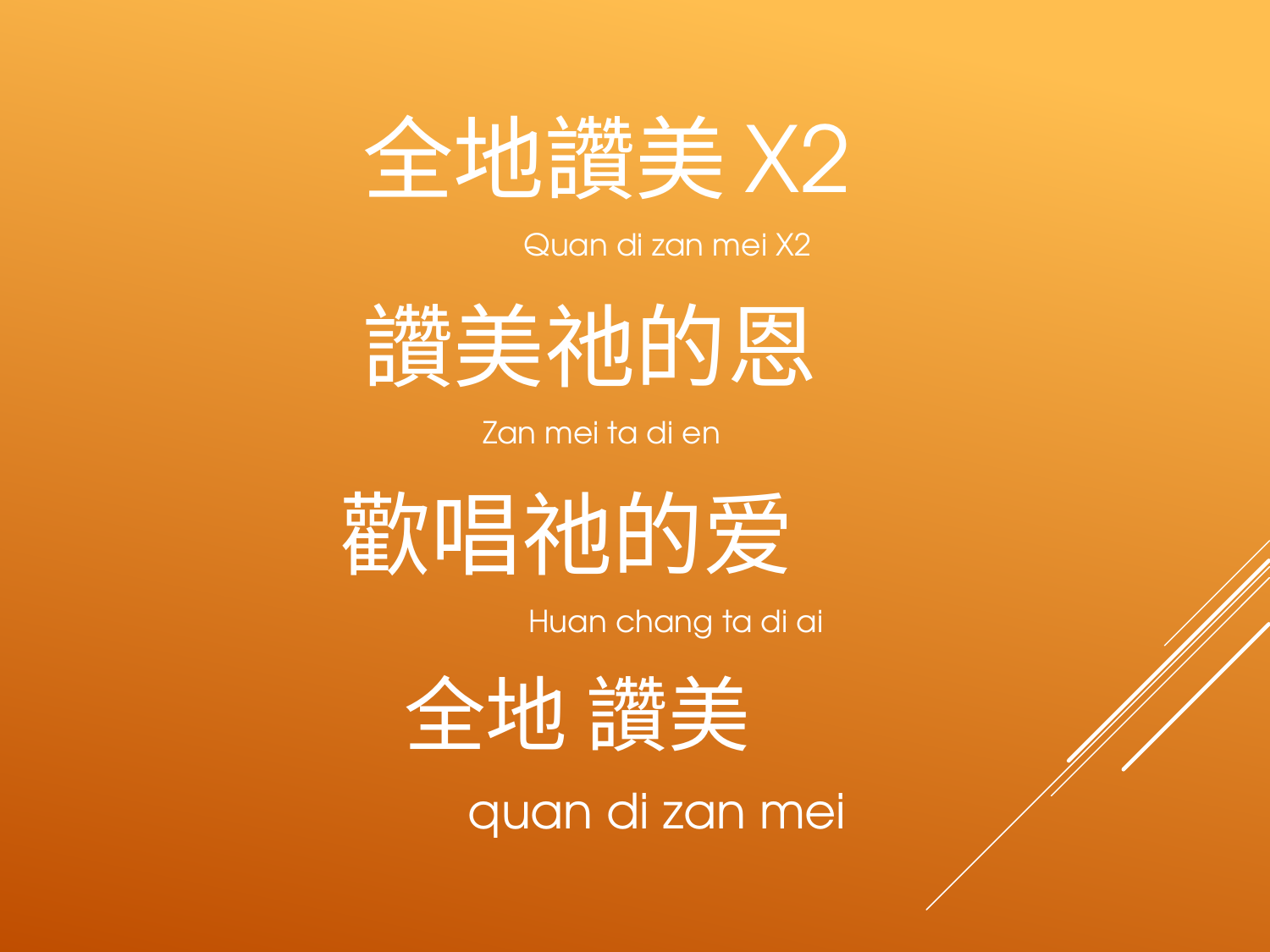

全地讚美X2
Quan di zan mei X2
         讚美祂的恩
                                      Zan mei ta di en
歡唱祂的爱
 Huan chang ta di ai
                                   全地 讚美
                       quan di zan mei